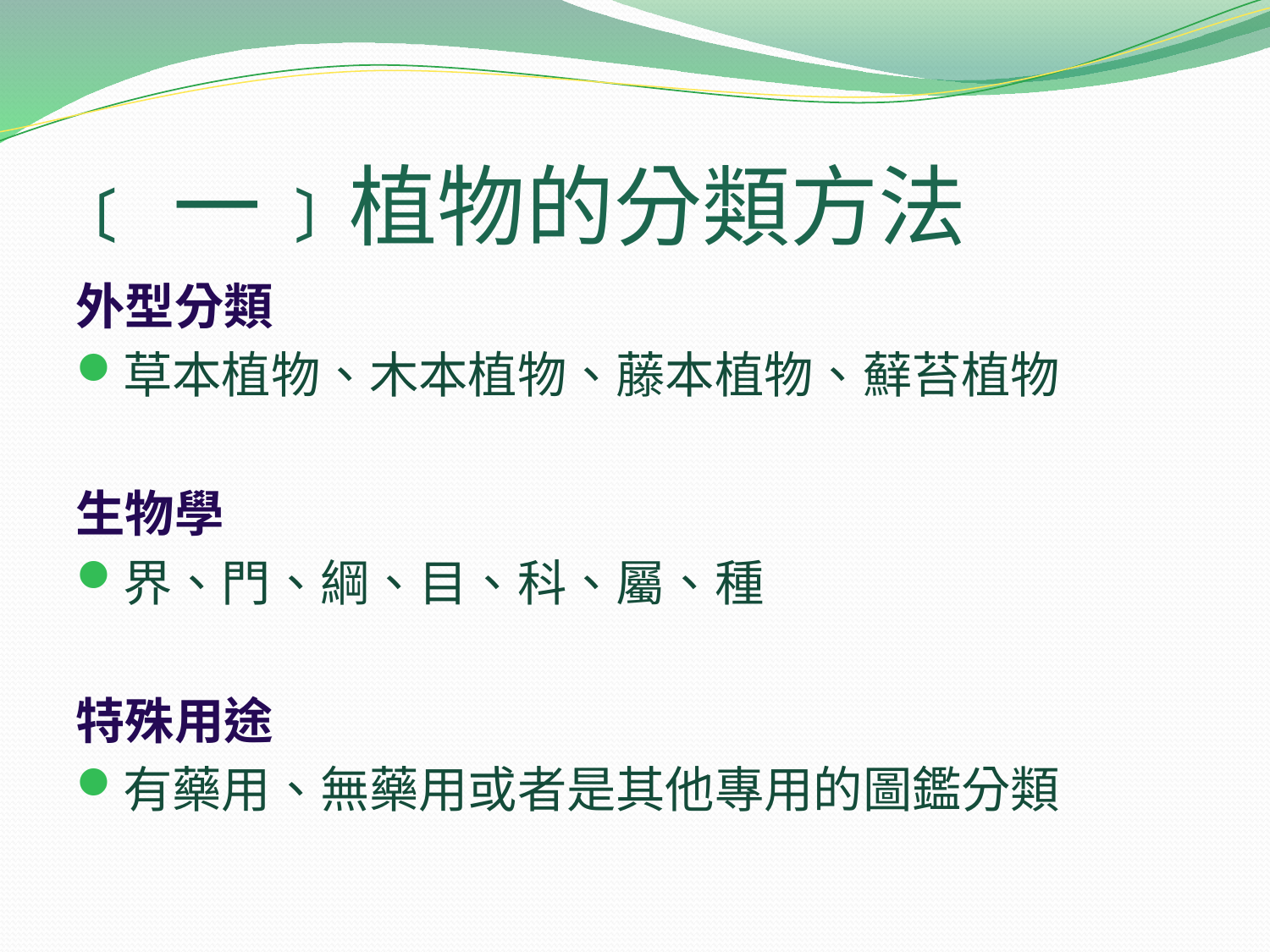

# ﹝一﹞植物的分類方法
外型分類
草本植物、木本植物、藤本植物、蘚苔植物

生物學
界、門、綱、目、科、屬、種

特殊用途
有藥用、無藥用或者是其他專用的圖鑑分類